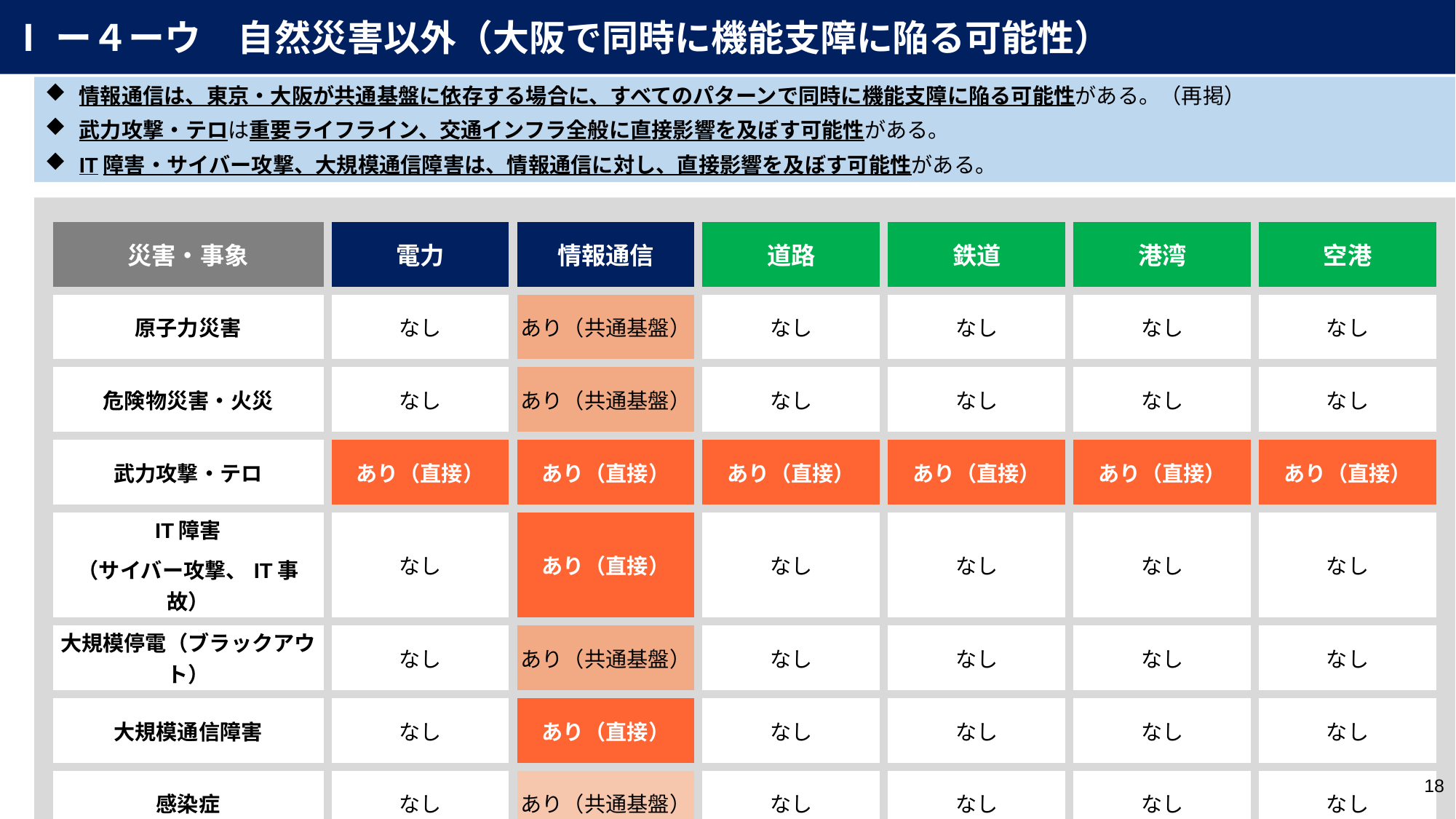

Ⅰー４ーウ　自然災害以外（大阪で同時に機能支障に陥る可能性）
情報通信は、東京・大阪が共通基盤に依存する場合に、すべてのパターンで同時に機能支障に陥る可能性がある。（再掲）
武力攻撃・テロは重要ライフライン、交通インフラ全般に直接影響を及ぼす可能性がある。
IT障害・サイバー攻撃、大規模通信障害は、情報通信に対し、直接影響を及ぼす可能性がある。

| 災害・事象 | 電力 | 情報通信 | 道路 | 鉄道 | 港湾 | 空港 |
| --- | --- | --- | --- | --- | --- | --- |
| 原子力災害 | なし | あり（共通基盤） | なし | なし | なし | なし |
| 危険物災害・火災 | なし | あり（共通基盤） | なし | なし | なし | なし |
| 武力攻撃・テロ | あり（直接） | あり（直接） | あり（直接） | あり（直接） | あり（直接） | あり（直接） |
| IT障害 （サイバー攻撃、IT事故） | なし | あり（直接） | なし | なし | なし | なし |
| 大規模停電（ブラックアウト） | なし | あり（共通基盤） | なし | なし | なし | なし |
| 大規模通信障害 | なし | あり（直接） | なし | なし | なし | なし |
| 感染症 | なし | あり（共通基盤） | なし | なし | なし | なし |
18